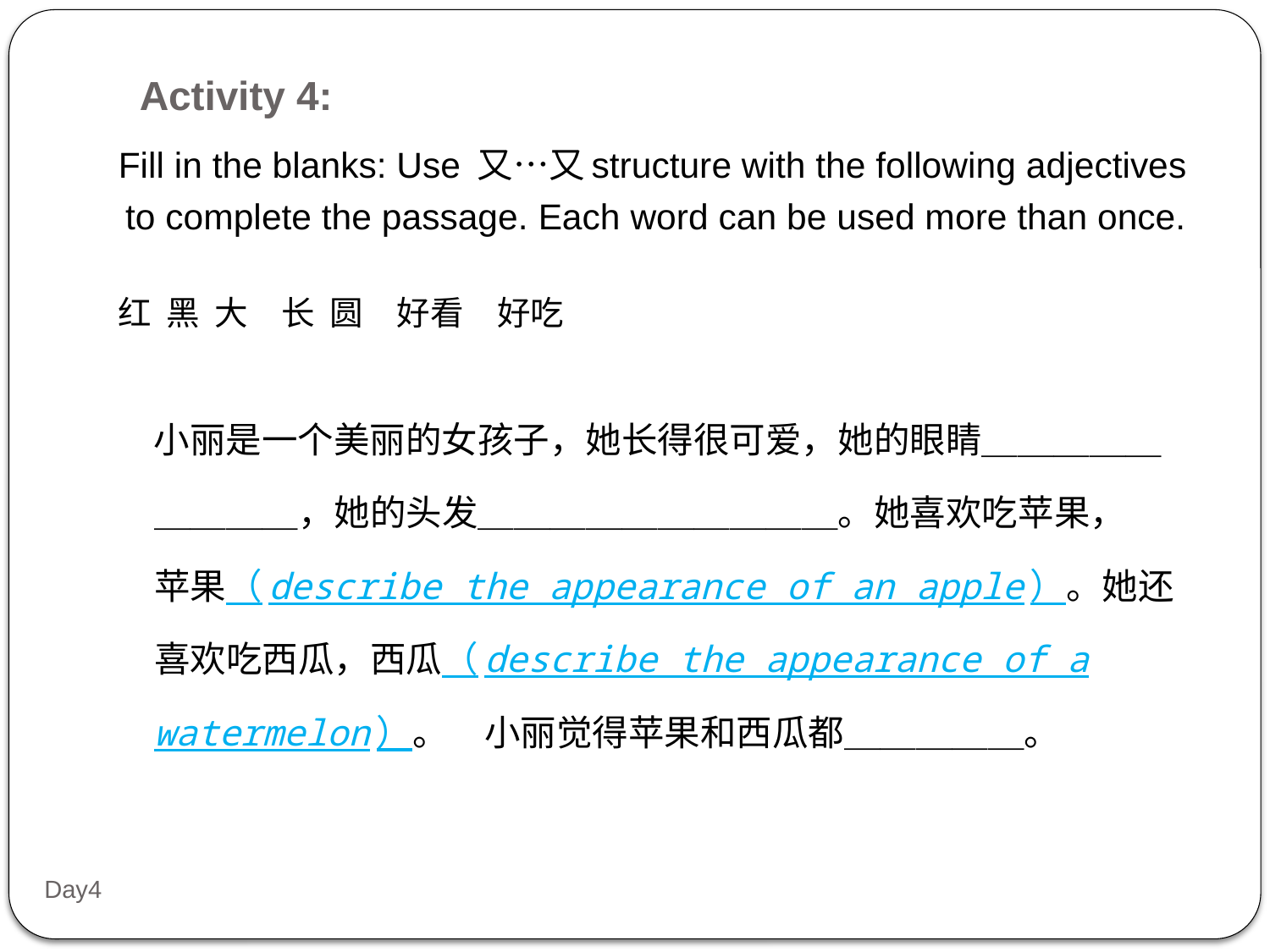

# Activity 4:
Fill in the blanks: Use 又…又structure with the following adjectives to complete the passage. Each word can be used more than once.

红  黑  大　长  圆　好看　好吃

    小丽是一个美丽的女孩子，她长得很可爱，她的眼睛＿＿＿＿＿＿＿＿＿，她的头发＿＿＿＿＿＿＿＿＿＿。她喜欢吃苹果，　苹果（describe the appearance of an apple）。她还喜欢吃西瓜，西瓜（describe the appearance of a watermelon）。　小丽觉得苹果和西瓜都＿＿＿＿＿。

Day4